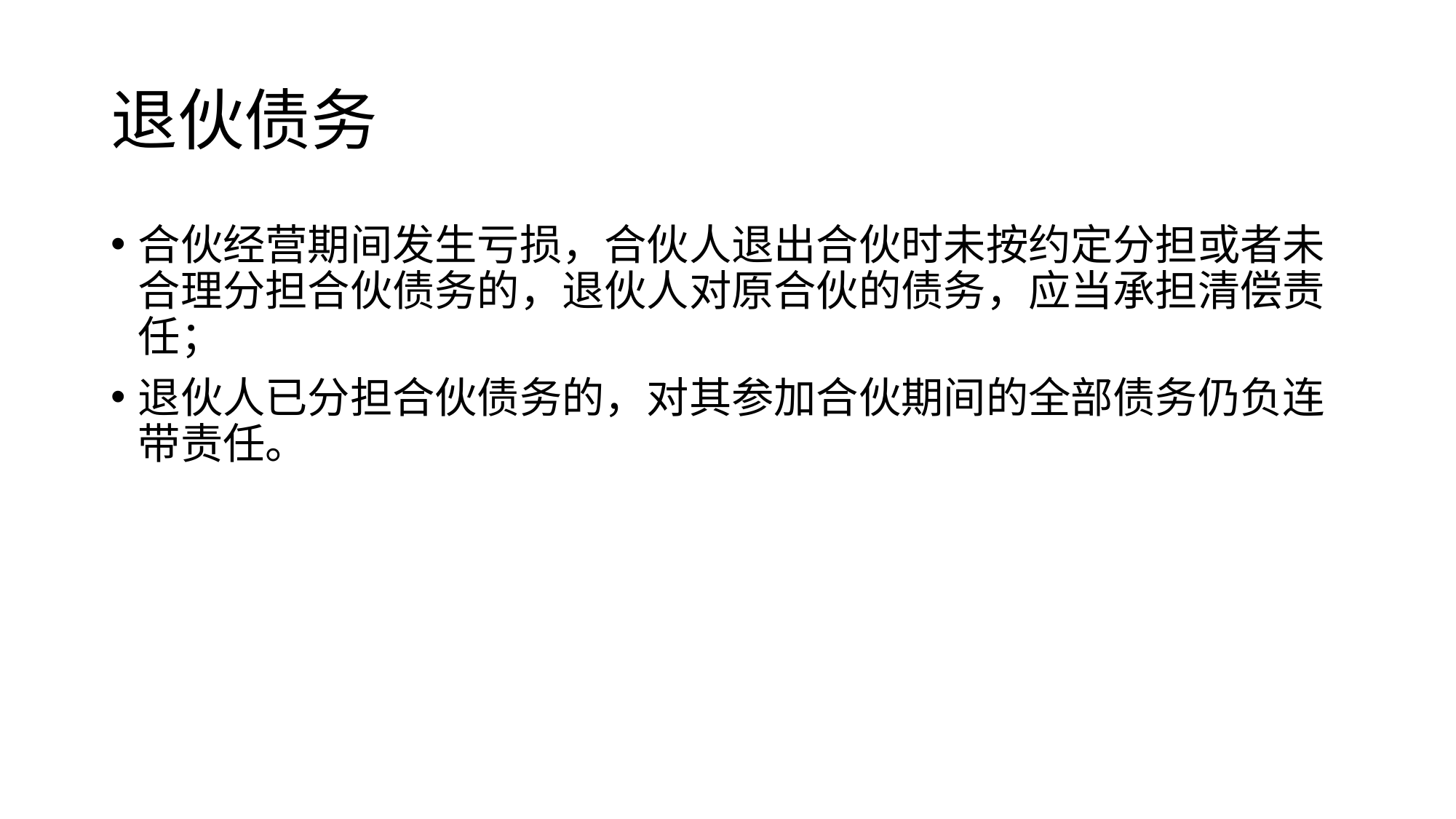

# 退伙债务
合伙经营期间发生亏损，合伙人退出合伙时未按约定分担或者未合理分担合伙债务的，退伙人对原合伙的债务，应当承担清偿责任；
退伙人已分担合伙债务的，对其参加合伙期间的全部债务仍负连带责任。